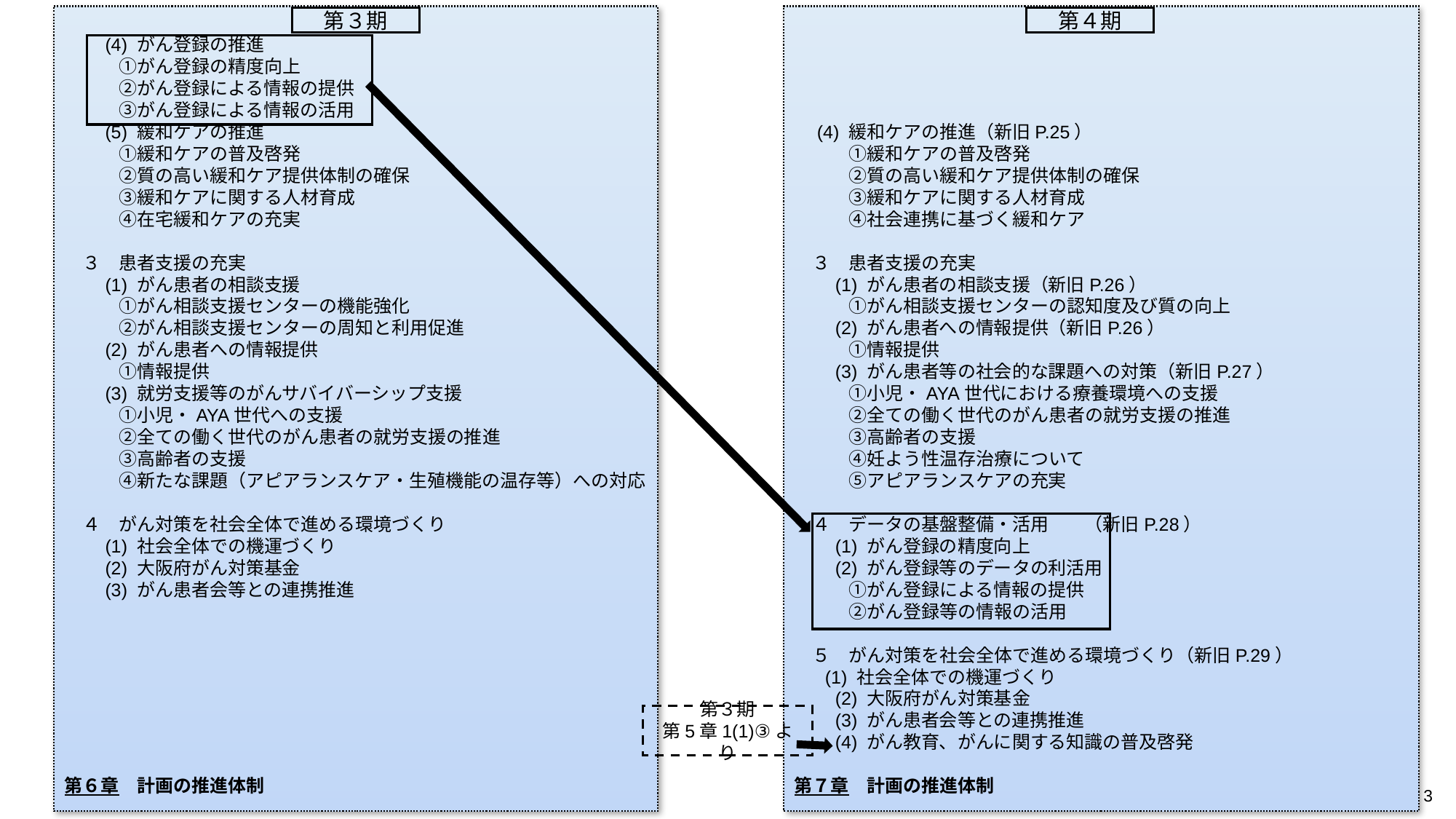

(4) がん登録の推進
　　　①がん登録の精度向上
　　　②がん登録による情報の提供
　　　③がん登録による情報の活用
　　(5) 緩和ケアの推進
　　　①緩和ケアの普及啓発
　　　②質の高い緩和ケア提供体制の確保
　　　③緩和ケアに関する人材育成
　　　④在宅緩和ケアの充実

　３　患者支援の充実
　　(1) がん患者の相談支援
　　　①がん相談支援センターの機能強化
　　　②がん相談支援センターの周知と利用促進
　　(2) がん患者への情報提供
　　　①情報提供
　　(3) 就労支援等のがんサバイバーシップ支援
　　　①小児・AYA世代への支援
　　　②全ての働く世代のがん患者の就労支援の推進
　　　③高齢者の支援
　　　④新たな課題（アピアランスケア・生殖機能の温存等）への対応
　４　がん対策を社会全体で進める環境づくり
　　(1) 社会全体での機運づくり
　　(2) 大阪府がん対策基金
　　(3) がん患者会等との連携推進

第６章　計画の推進体制

　(4) 緩和ケアの推進（新旧P.25）
　　　①緩和ケアの普及啓発
　　　②質の高い緩和ケア提供体制の確保
　　　③緩和ケアに関する人材育成
　　　④社会連携に基づく緩和ケア

　３　患者支援の充実
　　(1) がん患者の相談支援（新旧P.26）
　　　①がん相談支援センターの認知度及び質の向上
　　(2) がん患者への情報提供（新旧P.26）
　　　①情報提供
　　(3) がん患者等の社会的な課題への対策（新旧P.27）
　　　①小児・AYA世代における療養環境への支援
　　　②全ての働く世代のがん患者の就労支援の推進
　　　③高齢者の支援
　　　④妊よう性温存治療について
　　　⑤アピアランスケアの充実

　４　データの基盤整備・活用         （新旧P.28）
　　(1) がん登録の精度向上
　　(2) がん登録等のデータの利活用
　　　①がん登録による情報の提供
　　　②がん登録等の情報の活用

　５　がん対策を社会全体で進める環境づくり（新旧P.29）
      (1) 社会全体での機運づくり
　　(2) 大阪府がん対策基金
　　(3) がん患者会等との連携推進
　　(4) がん教育、がんに関する知識の普及啓発

第７章　計画の推進体制

第４期
第３期

第３期
第5章1(1)③より

3